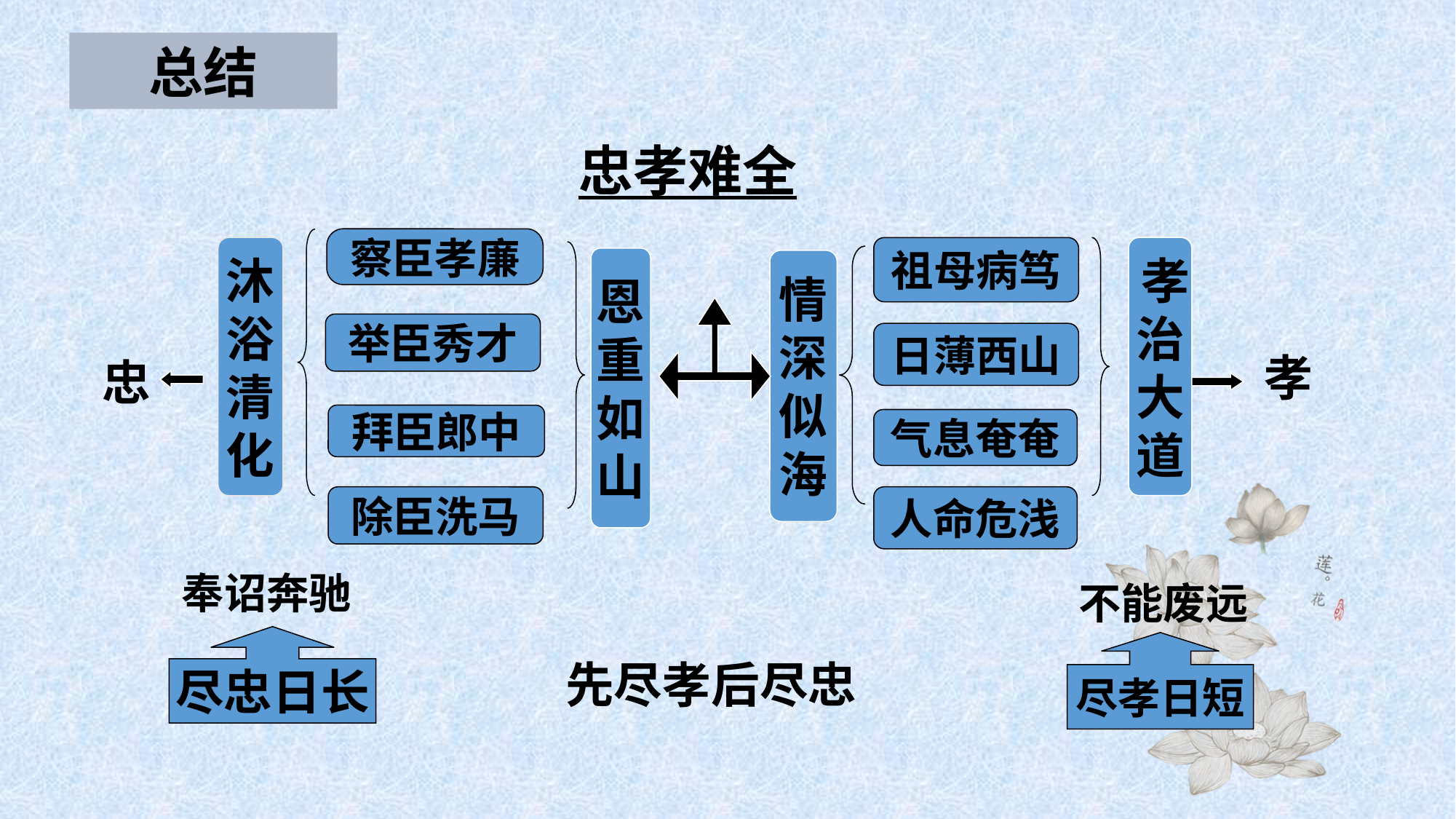

总结
忠孝难全
察臣孝廉

沐
浴
清
化
 孝
治
大
道

祖母病笃

恩
重
如
山
情
深
似
海

举臣秀才
日薄西山
孝
忠

拜臣郎中
气息奄奄
除臣洗马
人命危浅
奉诏奔驰
不能废远
尽忠日长
尽孝日短
先尽孝后尽忠